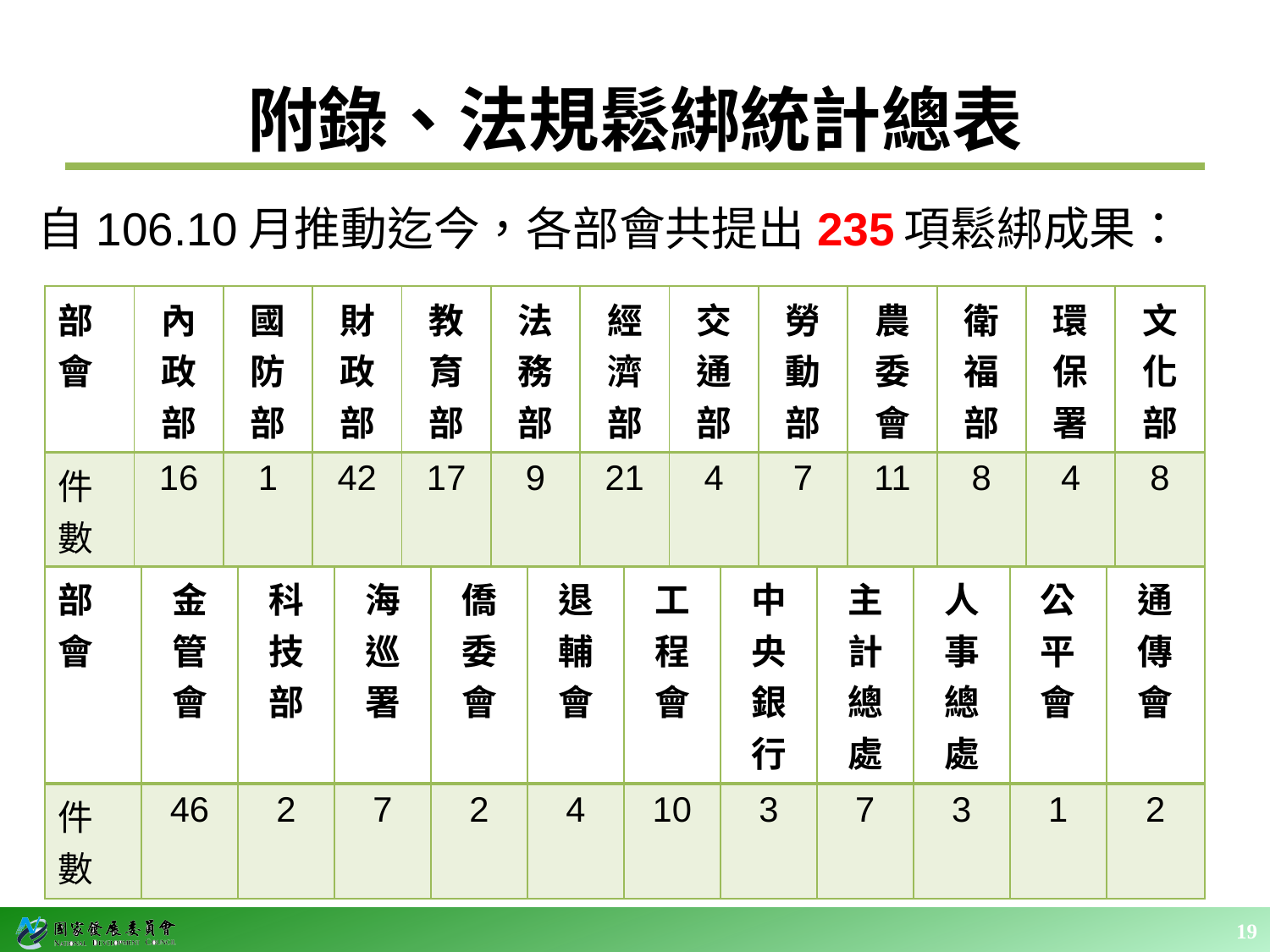

# 附錄、法規鬆綁統計總表
自106.10月推動迄今，各部會共提出235項鬆綁成果：
| 部 會 | 內 政 部 | 國 防 部 | 財 政 部 | 教 育 部 | 法 務 部 | 經 濟 部 | 交 通 部 | 勞 動 部 | 農 委 會 | 衛 福 部 | 環 保 署 | 文 化 部 |
| --- | --- | --- | --- | --- | --- | --- | --- | --- | --- | --- | --- | --- |
| 件 數 | 16 | 1 | 42 | 17 | 9 | 21 | 4 | 7 | 11 | 8 | 4 | 8 |
| 部 會 | 金 管 會 | 科 技 部 | 海 巡 署 | 僑 委 會 | 退 輔 會 | 工 程 會 | 中 央 銀 行 | 主 計 總 處 | 人 事 總 處 | 公 平 會 | 通 傳 會 |
| --- | --- | --- | --- | --- | --- | --- | --- | --- | --- | --- | --- |
| 件 數 | 46 | 2 | 7 | 2 | 4 | 10 | 3 | 7 | 3 | 1 | 2 |
19